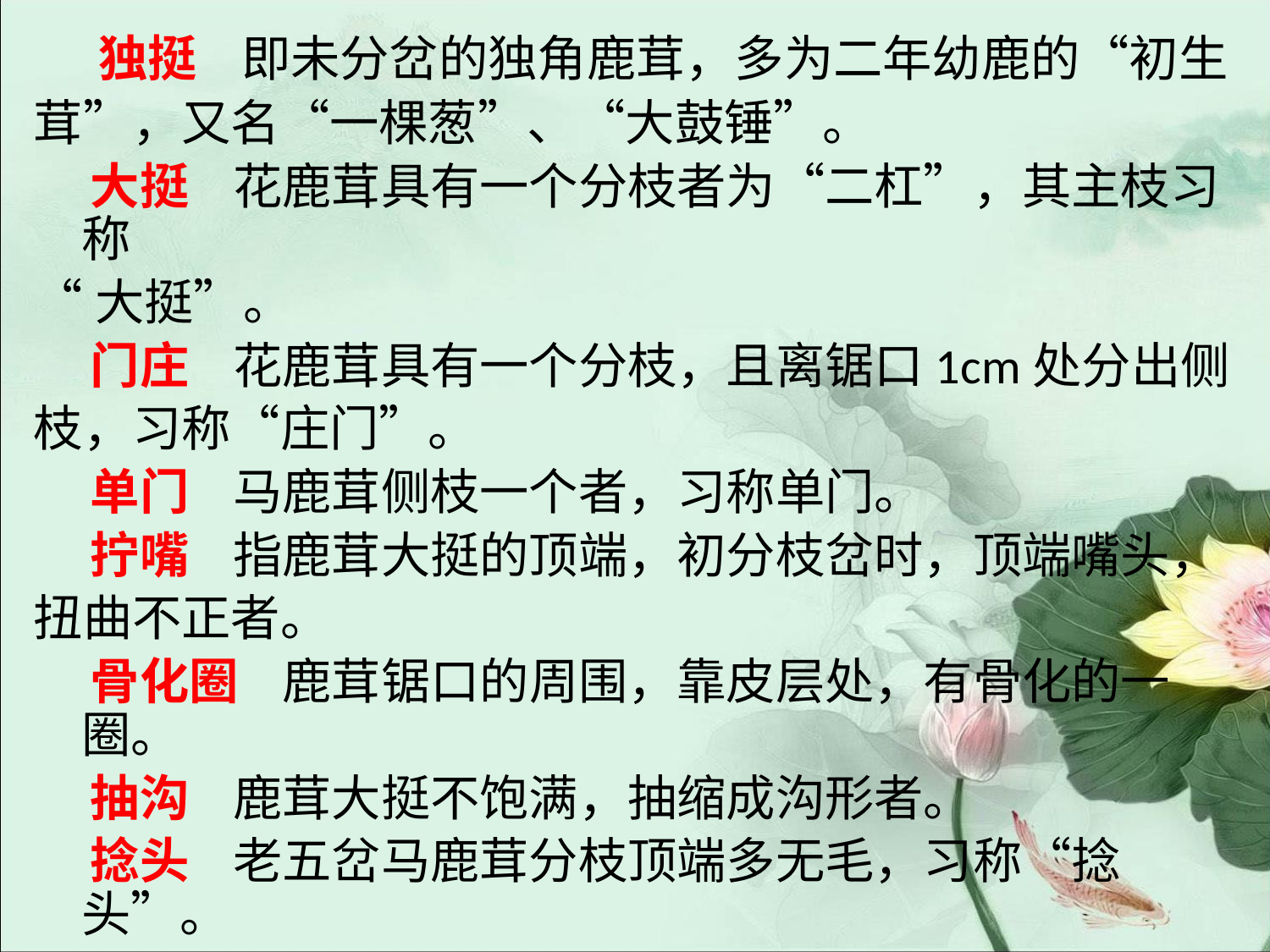

#
    独挺    即未分岔的独角鹿茸，多为二年幼鹿的“初生
茸”，又名“一棵葱”、“大鼓锤”。
    大挺    花鹿茸具有一个分枝者为“二杠”，其主枝习称
“大挺”。
    门庄    花鹿茸具有一个分枝，且离锯口1cm处分出侧
枝，习称“庄门”。
    单门    马鹿茸侧枝一个者，习称单门。
    拧嘴    指鹿茸大挺的顶端，初分枝岔时，顶端嘴头，
扭曲不正者。
    骨化圈    鹿茸锯口的周围，靠皮层处，有骨化的一圈。
    抽沟    鹿茸大挺不饱满，抽缩成沟形者。
    捻头    老五岔马鹿茸分枝顶端多无毛，习称“捻头”。